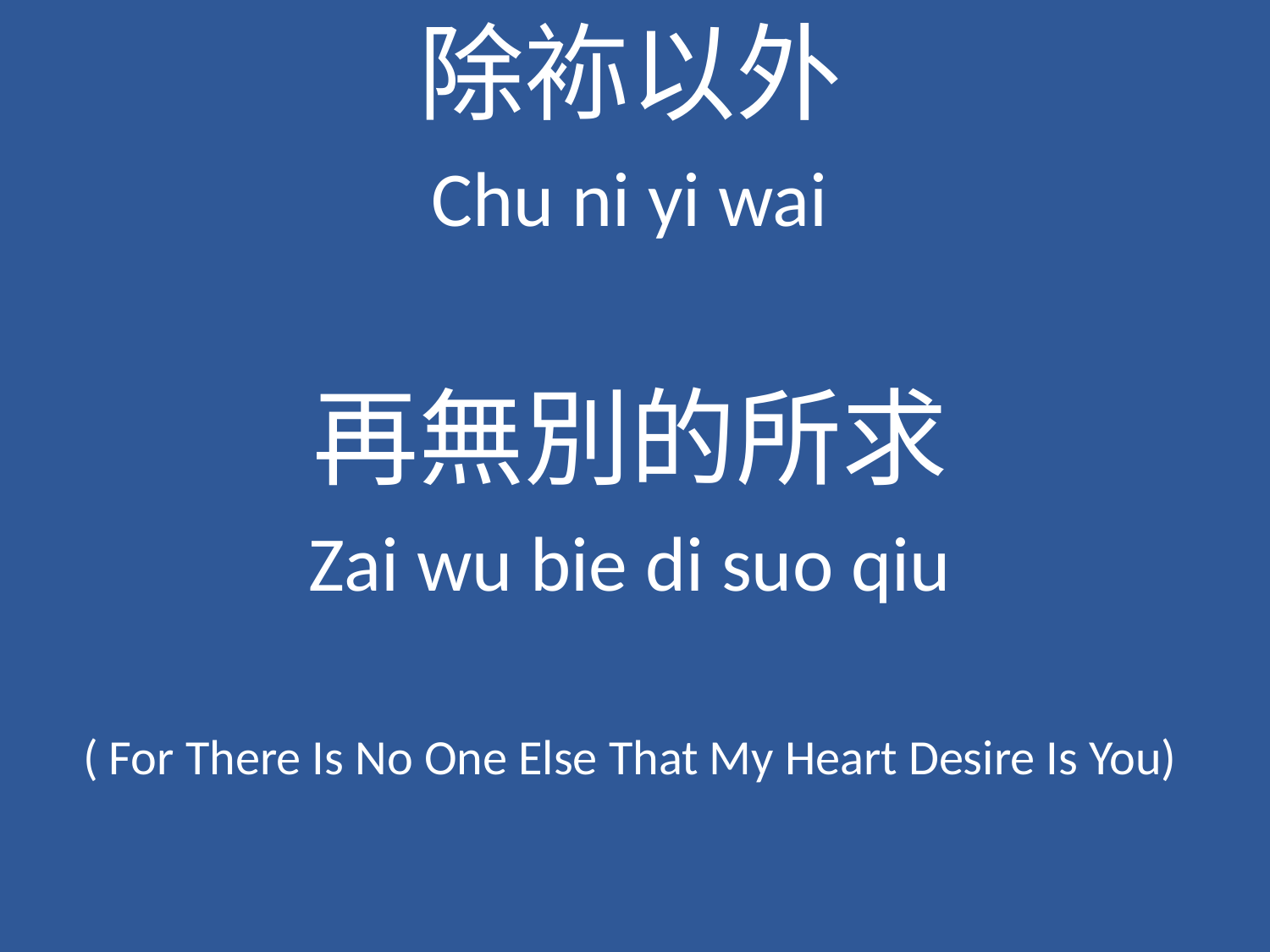

除袮以外
Chu ni yi wai

再無別的所求
Zai wu bie di suo qiu

( For There Is No One Else That My Heart Desire Is You)